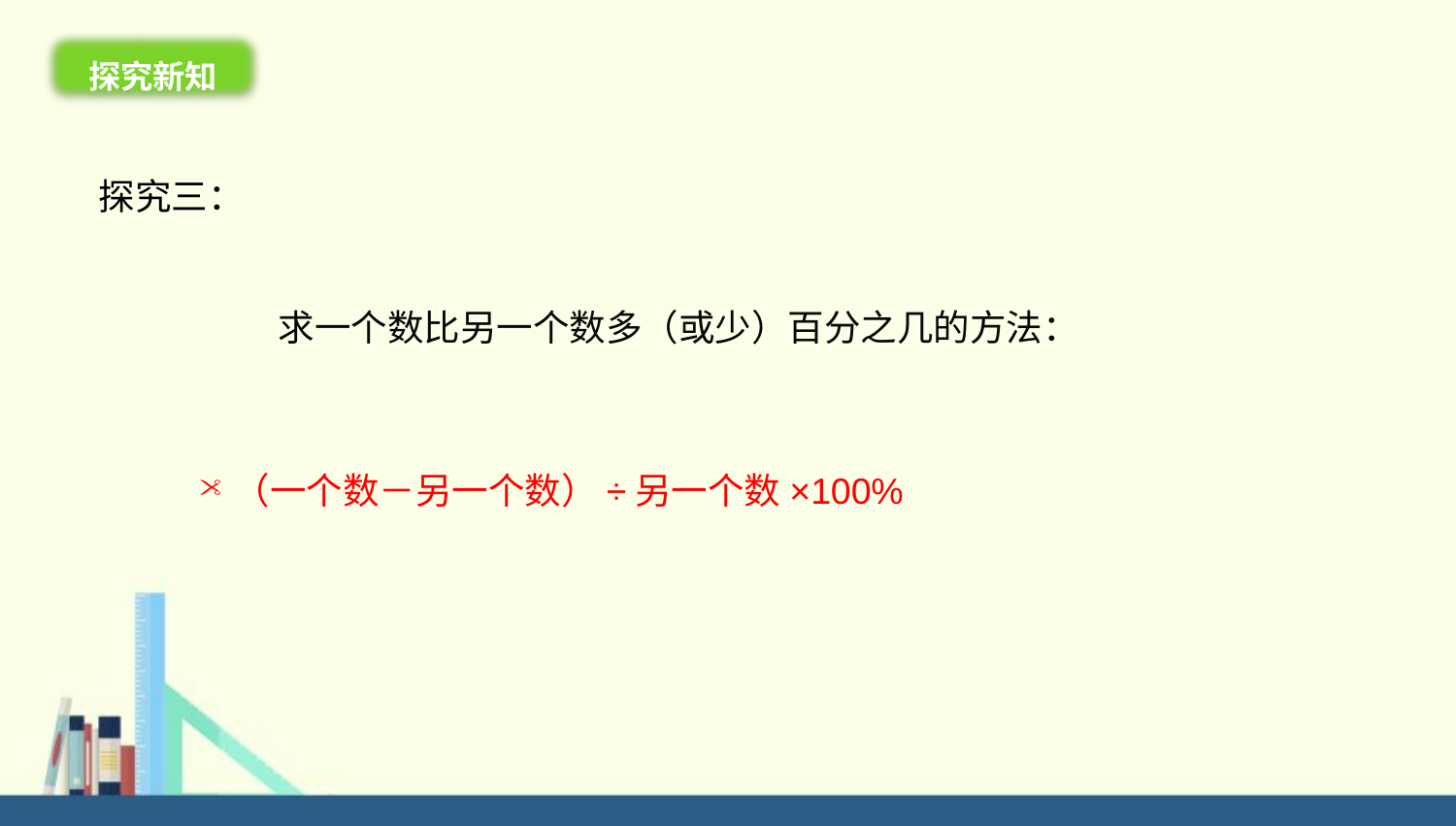

探究新知
探究三：
求一个数比另一个数多（或少）百分之几的方法：
（一个数－另一个数）÷另一个数×100%